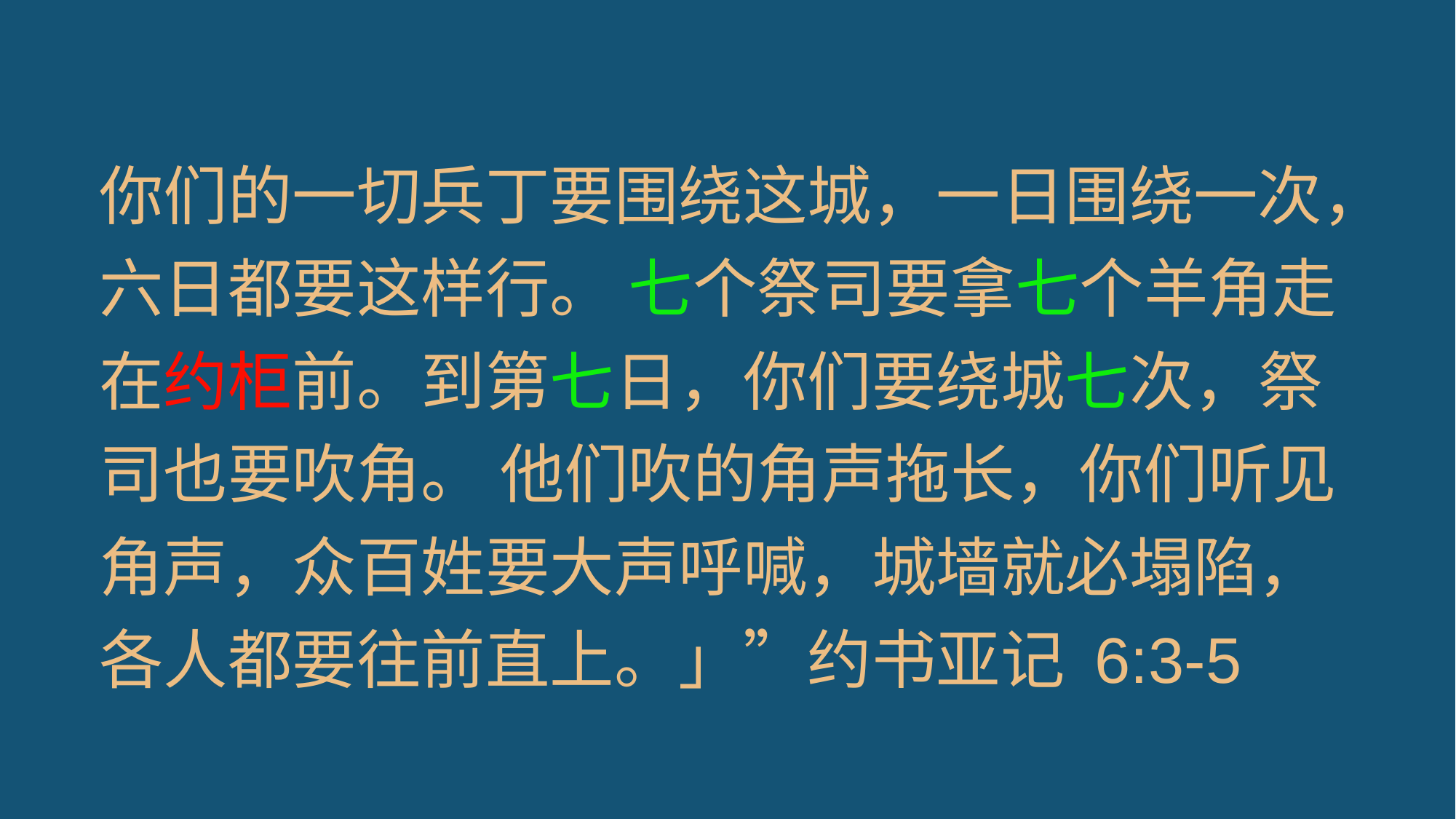

你们的一切兵丁要围绕这城，一日围绕一次，六日都要这样行。 七个祭司要拿七个羊角走在约柜前。到第七日，你们要绕城七次，祭司也要吹角。 他们吹的角声拖长，你们听见角声，众百姓要大声呼喊，城墙就必塌陷，各人都要往前直上。」”约书亚记 6:3-5